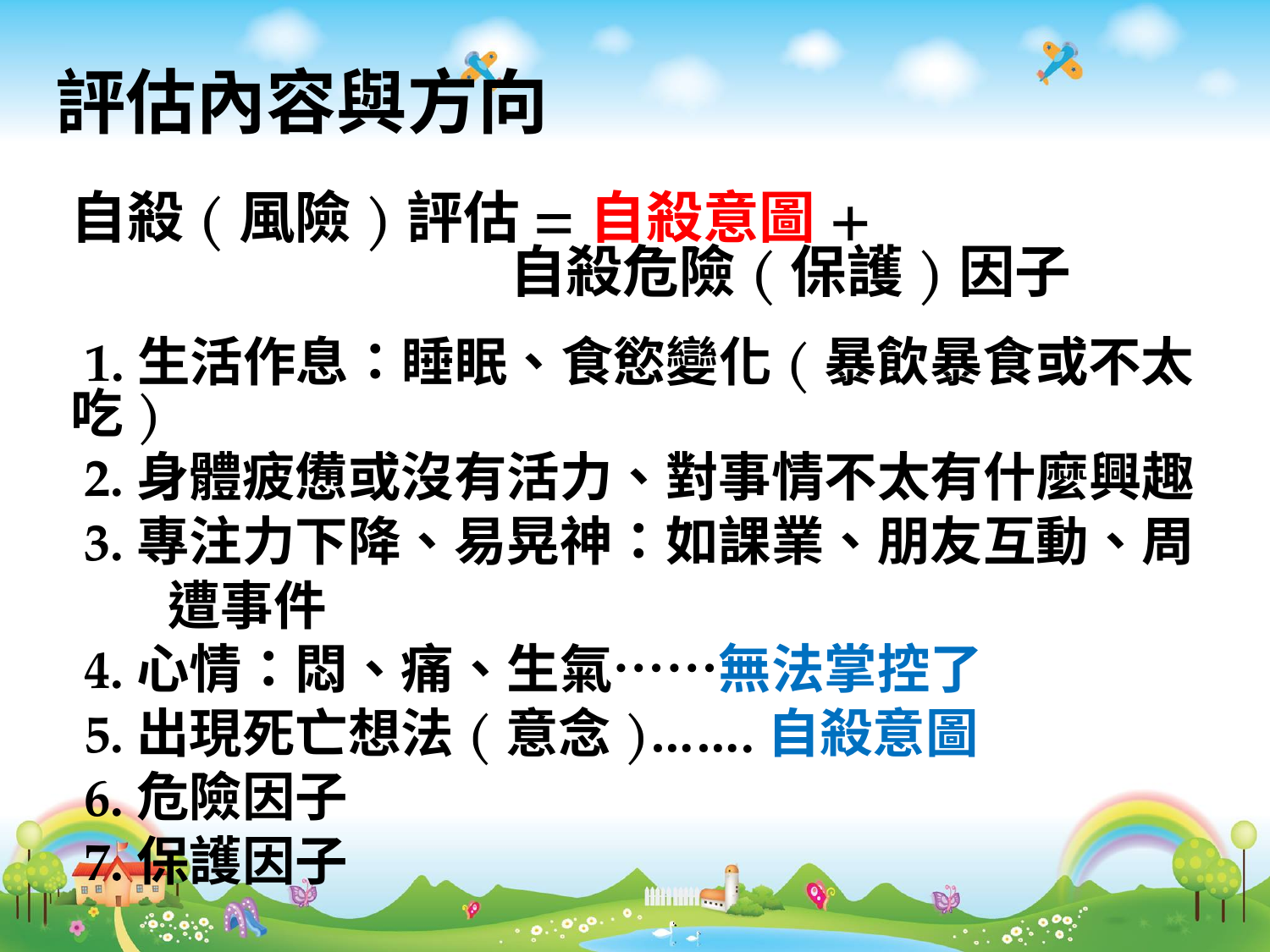

# 評估內容與方向
自殺(風險)評估=自殺意圖+
                              自殺危險(保護)因子
 1.生活作息：睡眠、食慾變化(暴飲暴食或不太吃)
 2.身體疲憊或沒有活力、對事情不太有什麼興趣
 3.專注力下降、易晃神：如課業、朋友互動、周
       遭事件
 4.心情：悶、痛、生氣……無法掌控了
 5.出現死亡想法(意念)…….自殺意圖
 6.危險因子
 7.保護因子